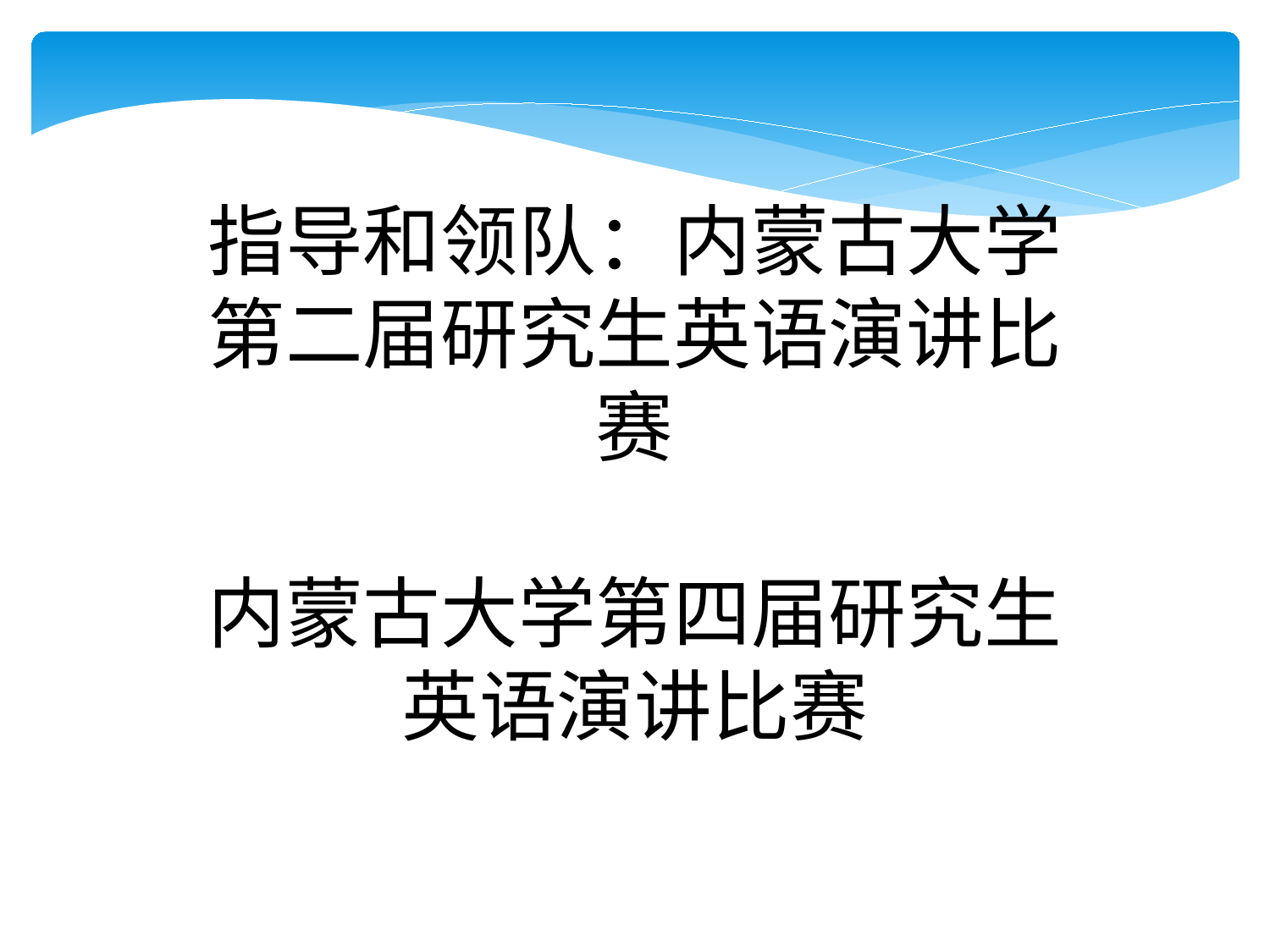

指导和领队：内蒙古大学第二届研究生英语演讲比赛

内蒙古大学第四届研究生英语演讲比赛